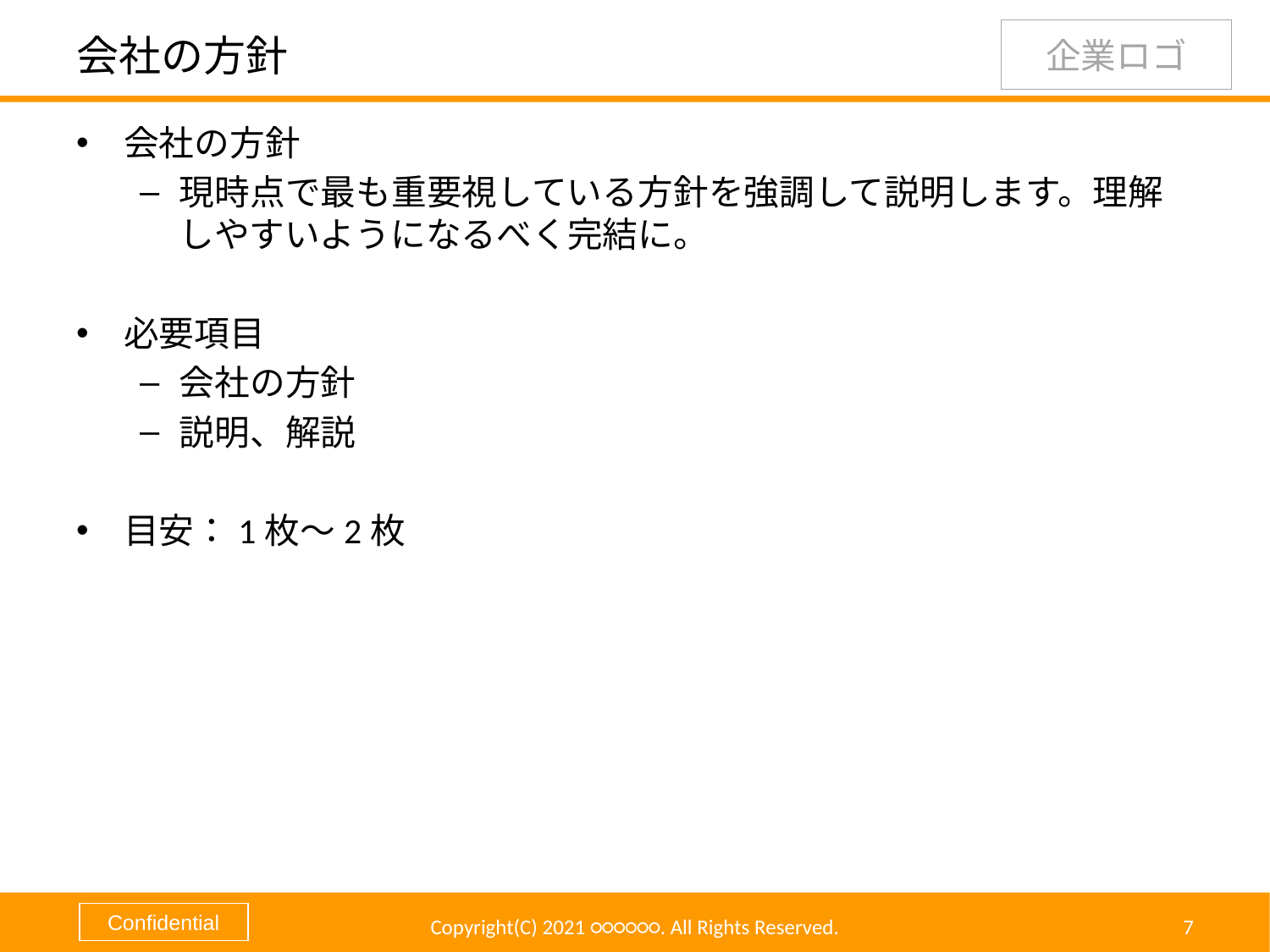

# 会社の方針
会社の方針
現時点で最も重要視している方針を強調して説明します。理解しやすいようになるべく完結に。

必要項目
会社の方針
説明、解説

目安：1枚～2枚

Copyright(C) 2021 ○○○○○○. All Rights Reserved.
7